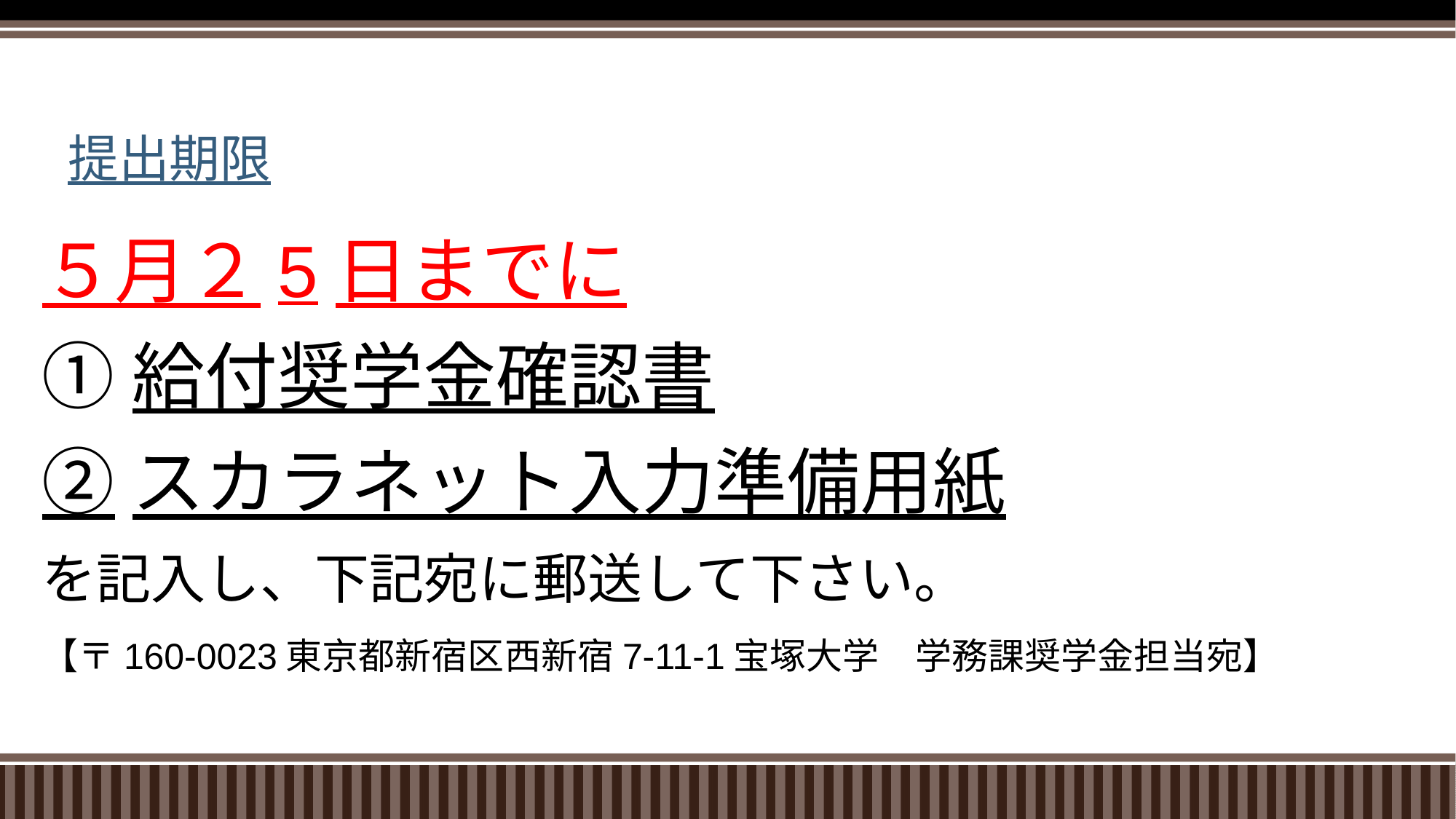

# 提出期限
５月２5日までに
①給付奨学金確認書
②スカラネット入力準備用紙
を記入し、下記宛に郵送して下さい。
【〒160-0023東京都新宿区西新宿7-11-1宝塚大学　学務課奨学金担当宛】